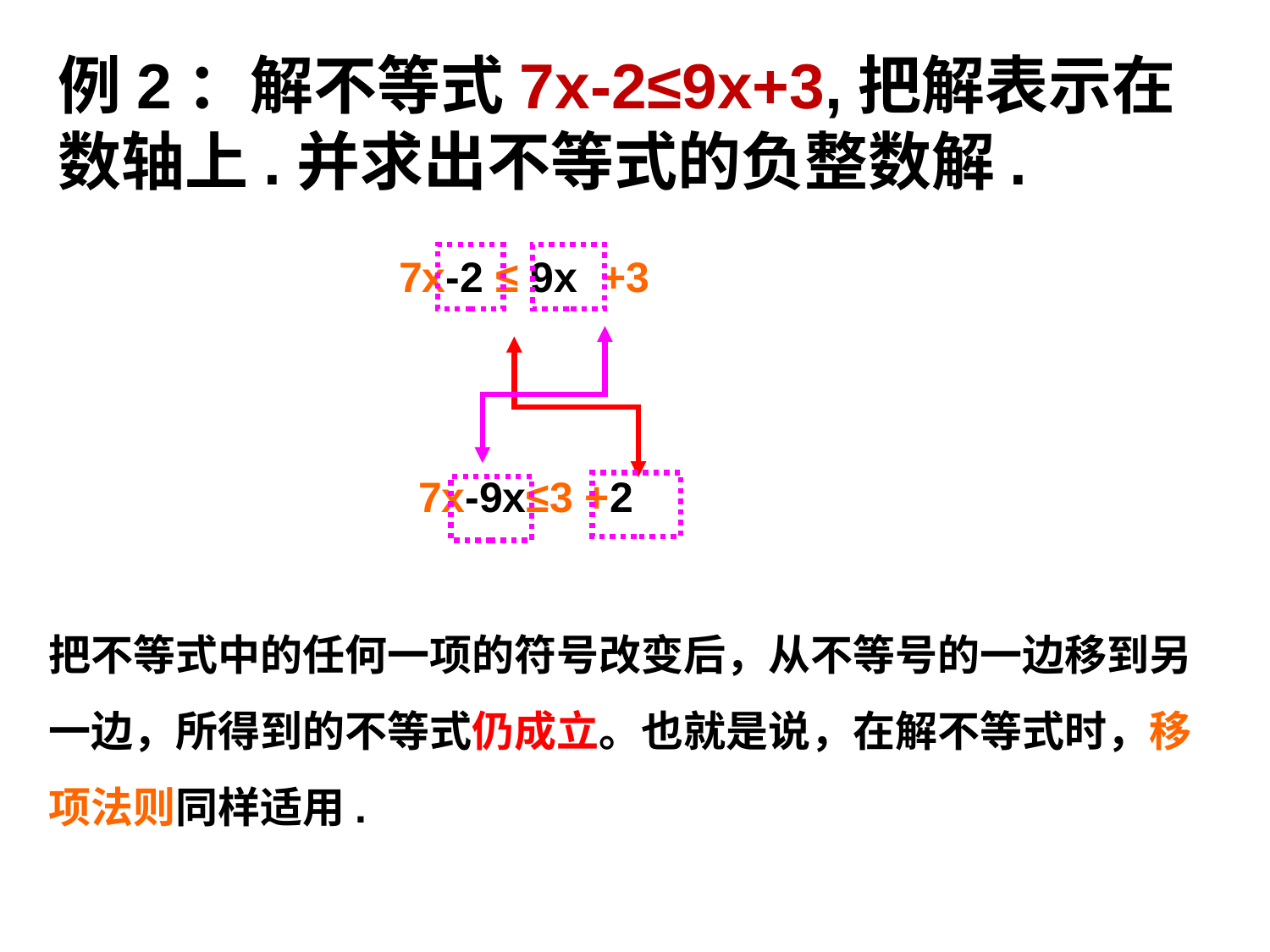

例2：解不等式7x-2≤9x+3,把解表示在   数轴上.并求出不等式的负整数解.
7x-2 ≤ 9x  +3

 7x-9x≤3 +2

把不等式中的任何一项的符号改变后，从不等号的一边移到另一边，所得到的不等式仍成立。也就是说，在解不等式时，移项法则同样适用.